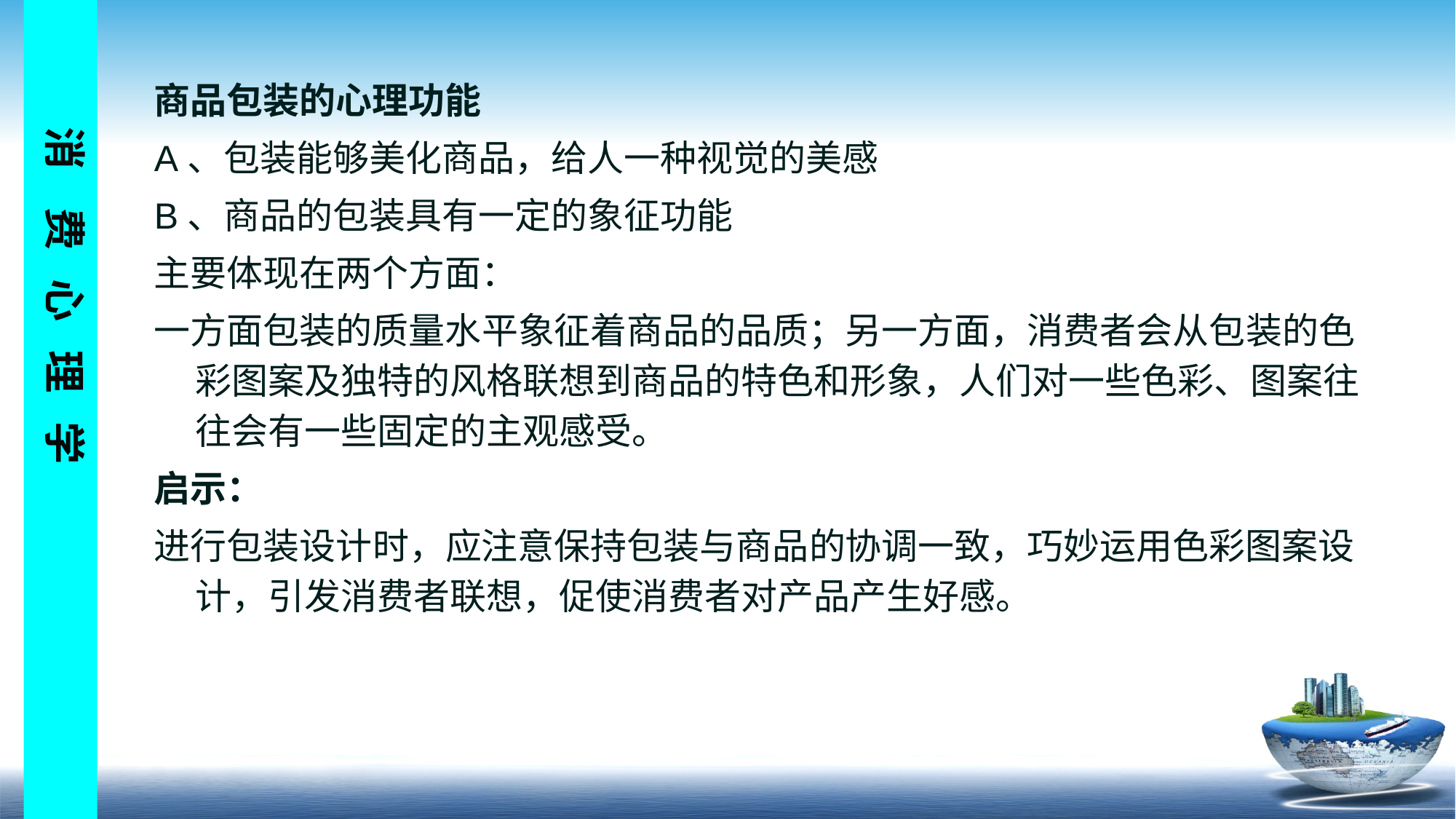

商品包装的心理功能
A、包装能够美化商品，给人一种视觉的美感
B、商品的包装具有一定的象征功能
主要体现在两个方面：
一方面包装的质量水平象征着商品的品质；另一方面，消费者会从包装的色彩图案及独特的风格联想到商品的特色和形象，人们对一些色彩、图案往往会有一些固定的主观感受。
启示：
进行包装设计时，应注意保持包装与商品的协调一致，巧妙运用色彩图案设计，引发消费者联想，促使消费者对产品产生好感。